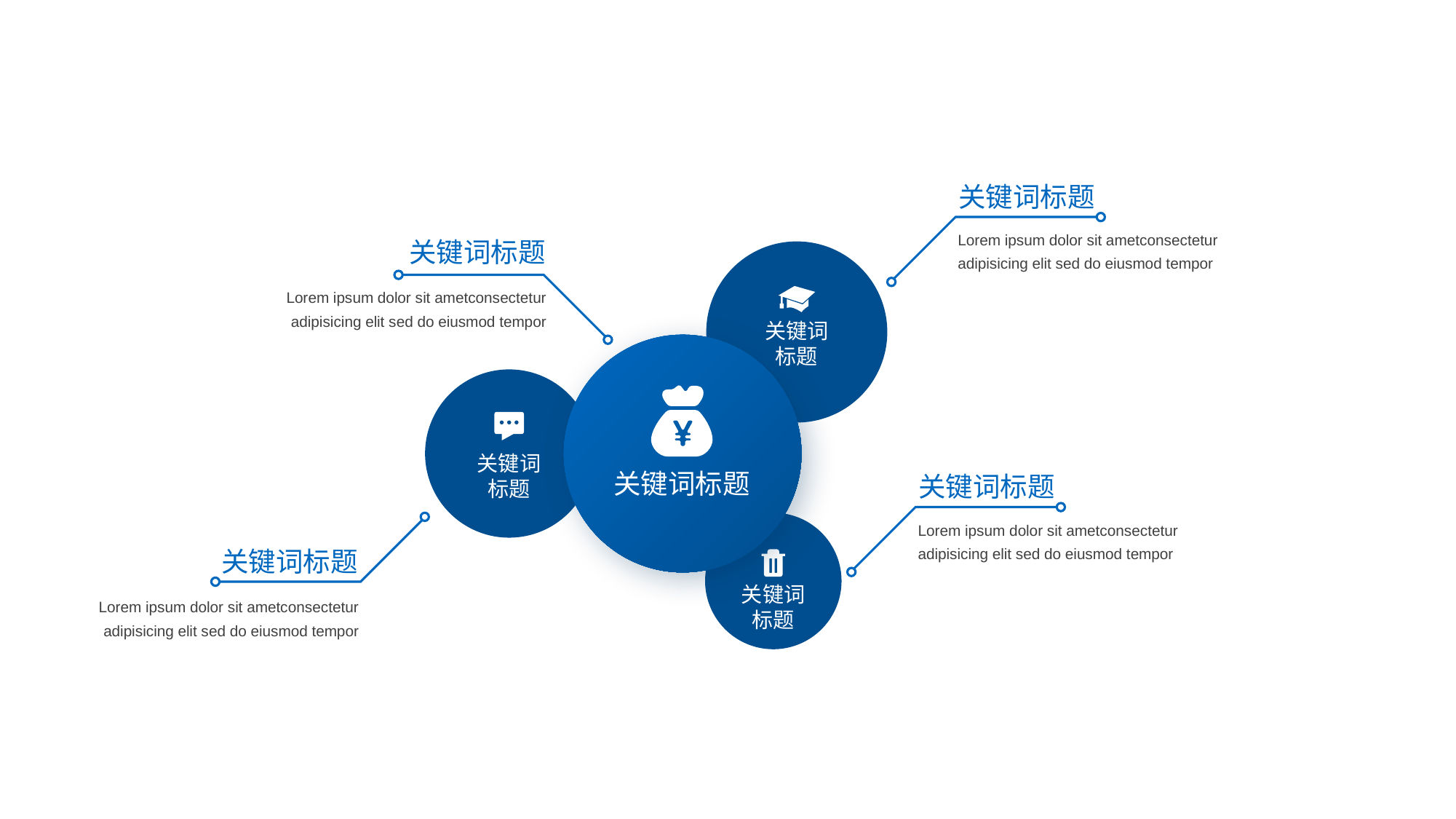

关键词标题

Lorem ipsum dolor sit ametconsectetur adipisicing elit sed do eiusmod tempor
关键词标题

Lorem ipsum dolor sit ametconsectetur adipisicing elit sed do eiusmod tempor

关键词
标题

关键词
标题
关键词标题
关键词标题

Lorem ipsum dolor sit ametconsectetur adipisicing elit sed do eiusmod tempor
关键词标题

关键词
标题
Lorem ipsum dolor sit ametconsectetur adipisicing elit sed do eiusmod tempor